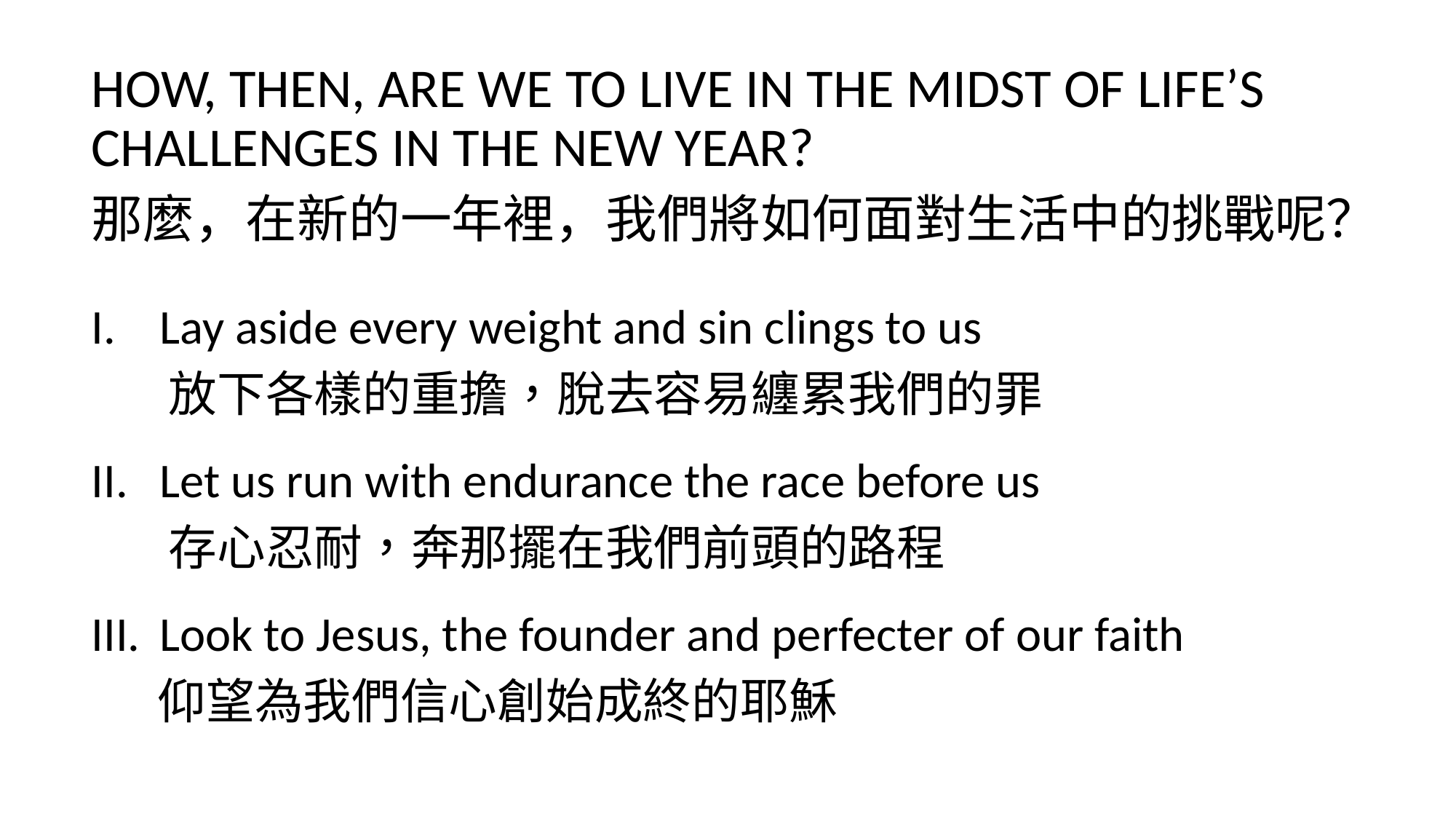

HOW, THEN, ARE WE TO LIVE IN THE MIDST OF LIFE’S CHALLENGES IN THE NEW YEAR?
那麼，在新的一年裡，我們將如何面對生活中的挑戰呢？

Lay aside every weight and sin clings to us
      放下各樣的重擔，脫去容易纏累我們的罪
Let us run with endurance the race before us
      存心忍耐，奔那擺在我們前頭的路程
Look to Jesus, the founder and perfecter of our faith
     仰望為我們信心創始成終的耶穌